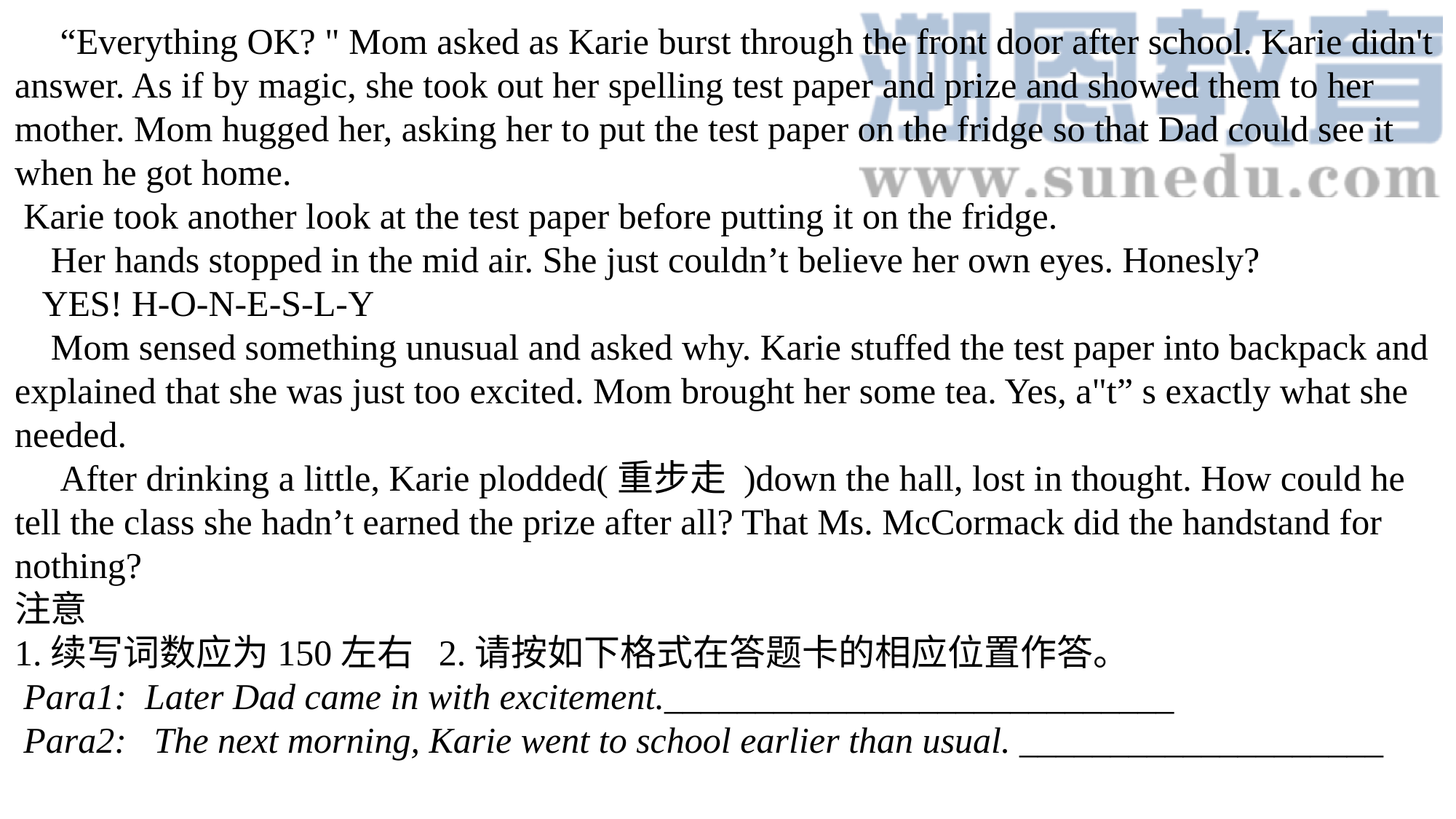

“Everything OK? " Mom asked as Karie burst through the front door after school. Karie didn't answer. As if by magic, she took out her spelling test paper and prize and showed them to her mother. Mom hugged her, asking her to put the test paper on the fridge so that Dad could see it when he got home.
 Karie took another look at the test paper before putting it on the fridge.
    Her hands stopped in the mid air. She just couldn’t believe her own eyes. Honesly?
   YES! H-O-N-E-S-L-Y
    Mom sensed something unusual and asked why. Karie stuffed the test paper into backpack and explained that she was just too excited. Mom brought her some tea. Yes, a"t” s exactly what she needed.
     After drinking a little, Karie plodded(重步走 )down the hall, lost in thought. How could he tell the class she hadn’t earned the prize after all? That Ms. McCormack did the handstand for nothing?
注意
1.续写词数应为150左右  2.请按如下格式在答题卡的相应位置作答。
 Para1:  Later Dad came in with excitement.____________________________
 Para2:   The next morning, Karie went to school earlier than usual. ____________________